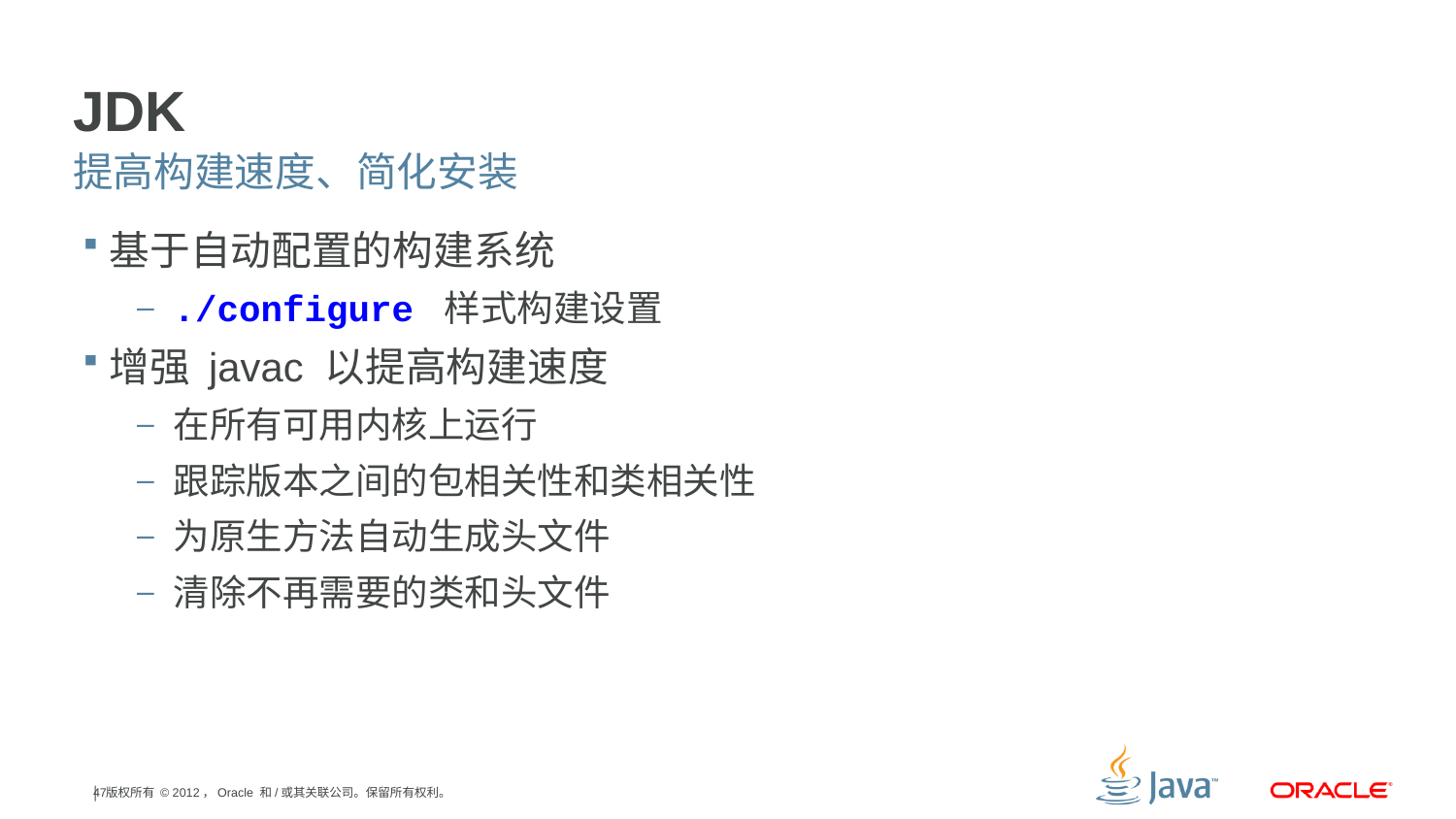

# JDK
提高构建速度、简化安装
基于自动配置的构建系统
./configure 样式构建设置
增强 javac 以提高构建速度
在所有可用内核上运行
跟踪版本之间的包相关性和类相关性
为原生方法自动生成头文件
清除不再需要的类和头文件